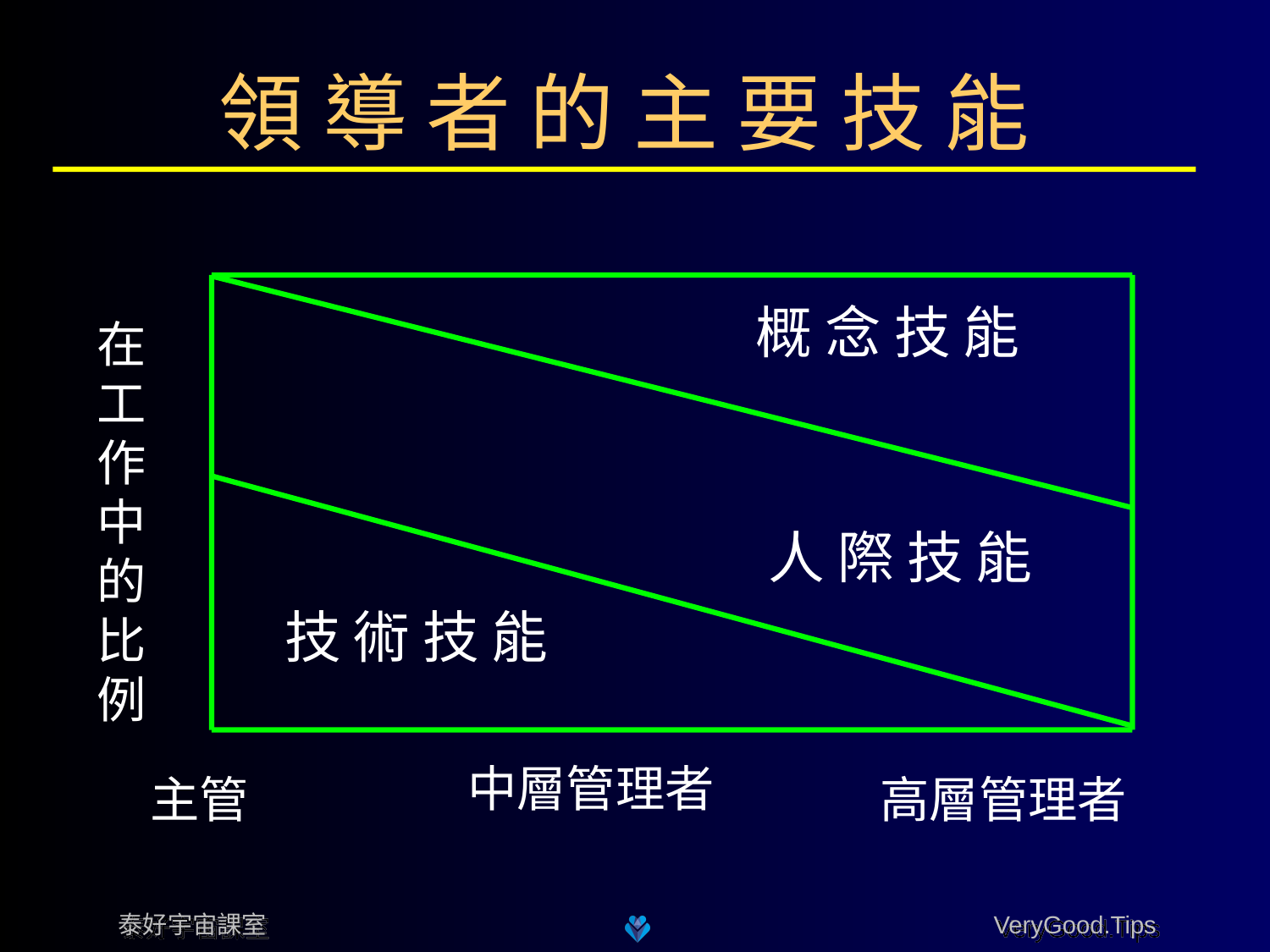

# 領 導 者 的 主 要 技 能

		                         概 念 技 能

					                                      			                 人 際 技 能
                 技 術 技 能

在 工 作 中 的 比 例

中層管理者
主管
高層管理者